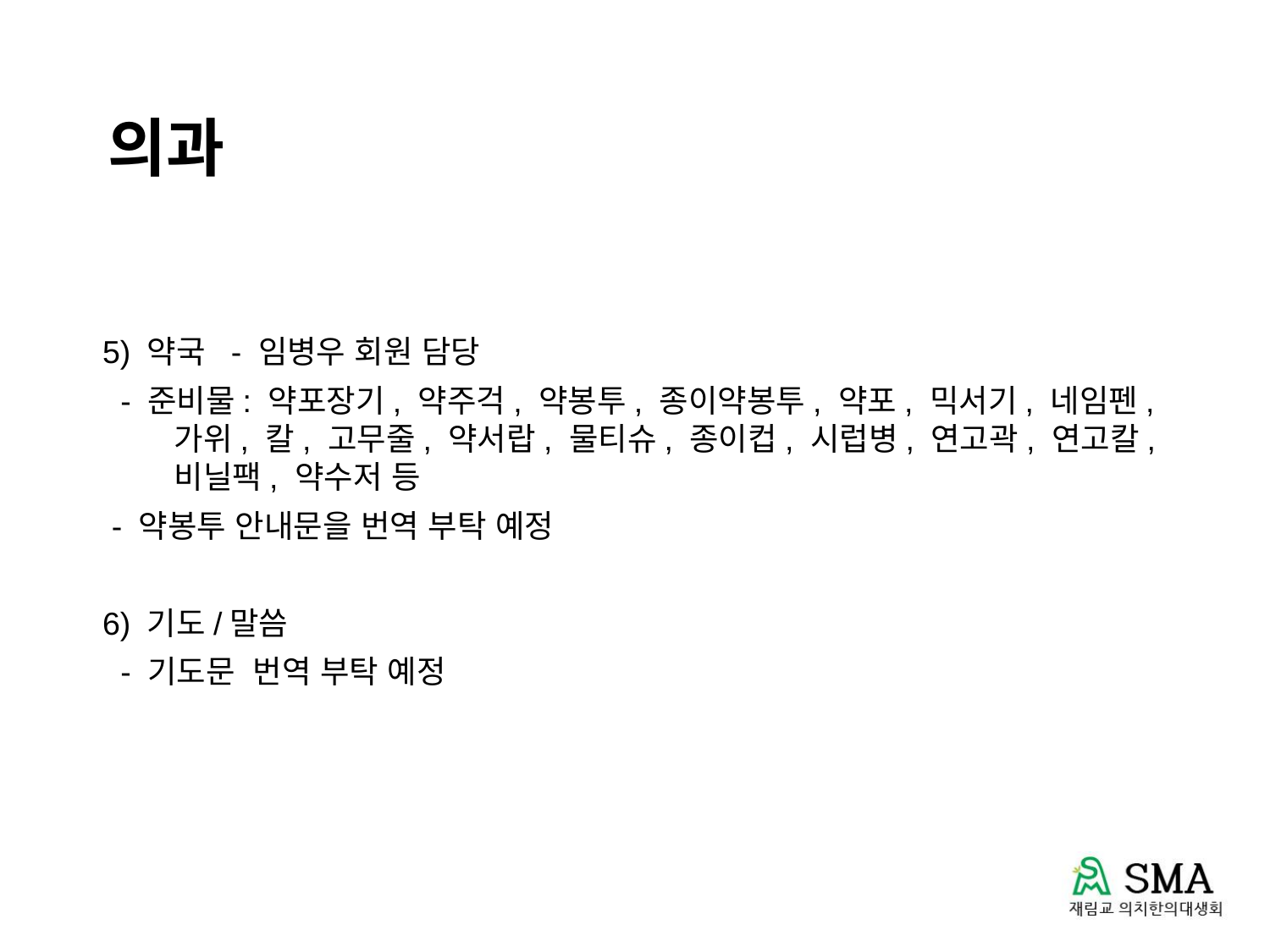

# 의과

5) 약국  - 임병우 회원 담당
  - 준비물: 약포장기, 약주걱, 약봉투, 종이약봉투, 약포, 믹서기, 네임펜, 가위, 칼, 고무줄, 약서랍, 물티슈, 종이컵, 시럽병, 연고곽, 연고칼, 비닐팩, 약수저 등
 - 약봉투 안내문을 번역 부탁 예정

6) 기도/말씀
  - 기도문  번역 부탁 예정